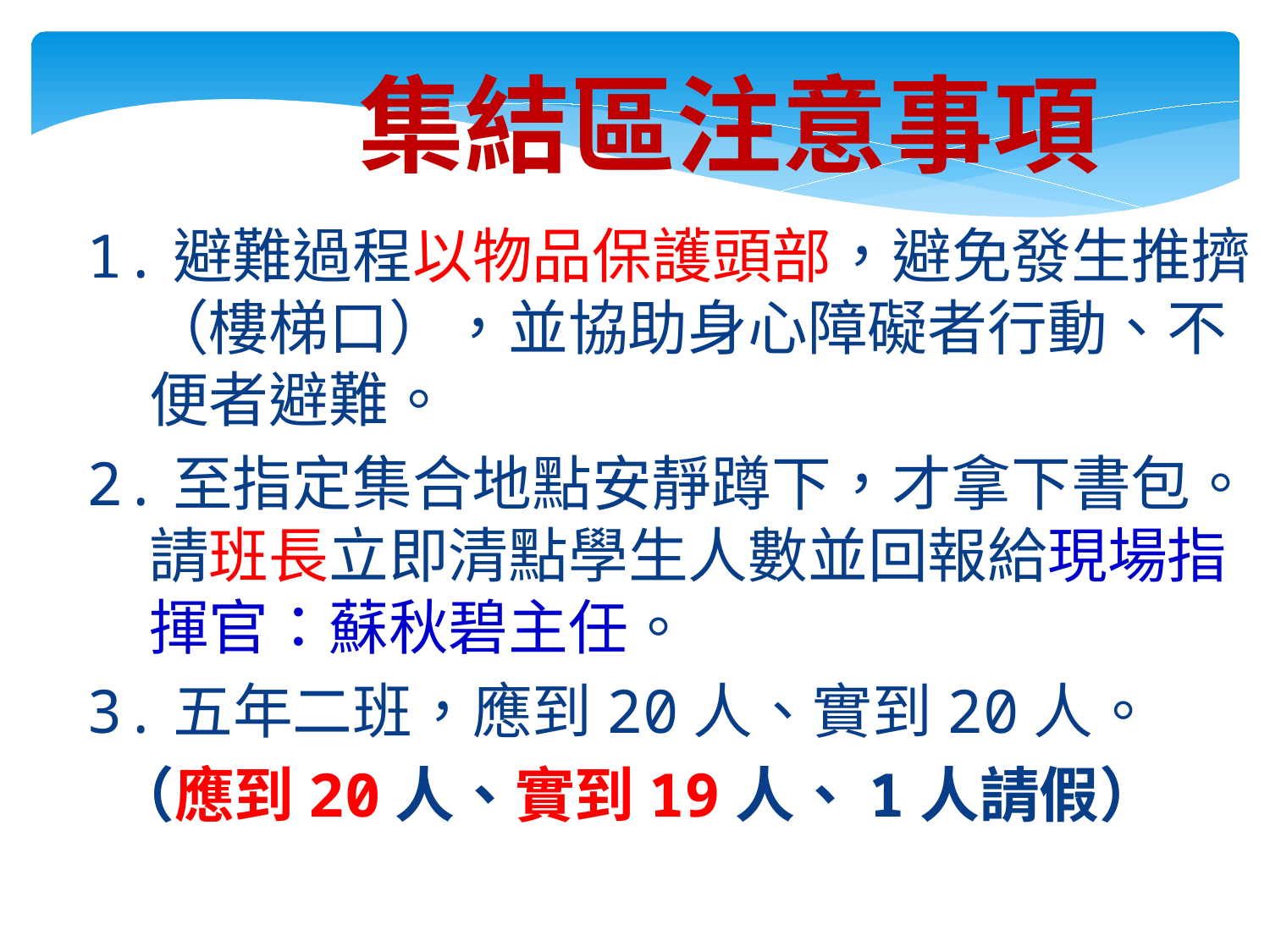

集結區注意事項
1.避難過程以物品保護頭部，避免發生推擠（樓梯口），並協助身心障礙者行動、不便者避難。
2.至指定集合地點安靜蹲下，才拿下書包。請班長立即清點學生人數並回報給現場指揮官：蘇秋碧主任。
3.五年二班，應到20人、實到20人。
 （應到20人、實到19人、1人請假）